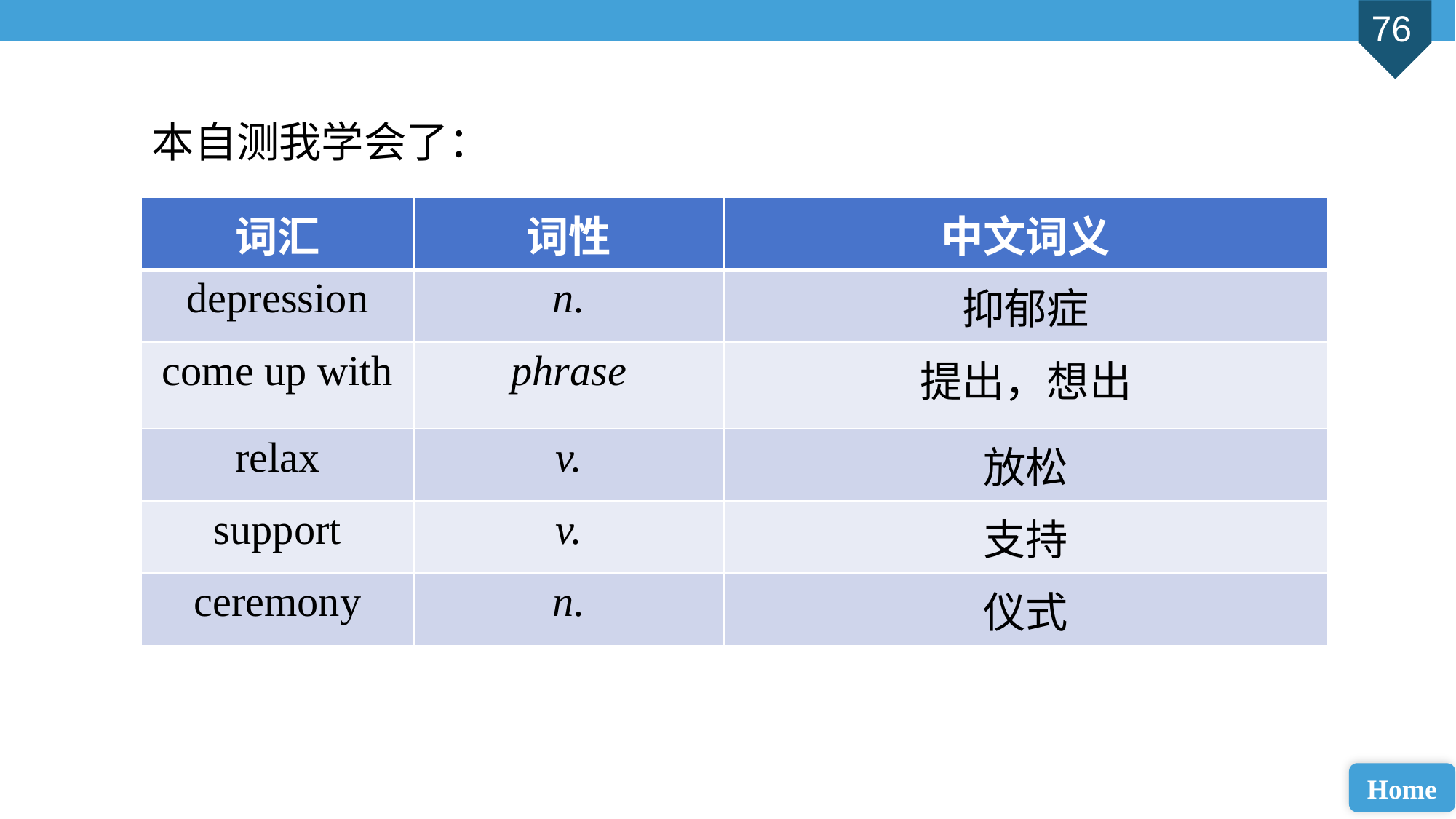

本自测我学会了：
| 词汇 | 词性 | 中文词义 |
| --- | --- | --- |
| depression | n. | 抑郁症 |
| come up with | phrase | 提出，想出 |
| relax | v. | 放松 |
| support | v. | 支持 |
| ceremony | n. | 仪式 |